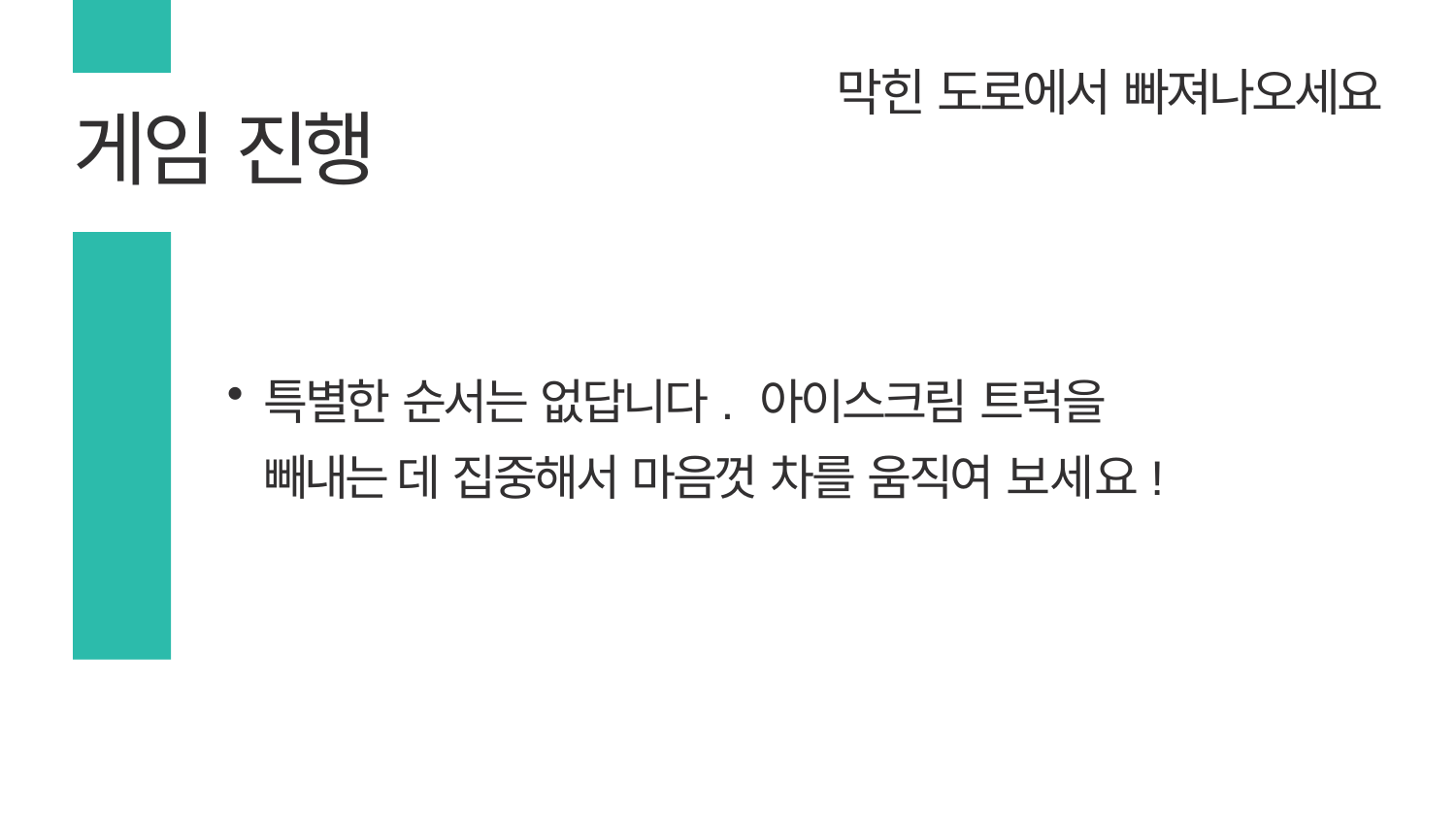

# 막힌 도로에서 빠져나오세요
게임 진행

특별한 순서는 없답니다. 아이스크림 트럭을
빼내는 데 집중해서 마음껏 차를 움직여 보세요!